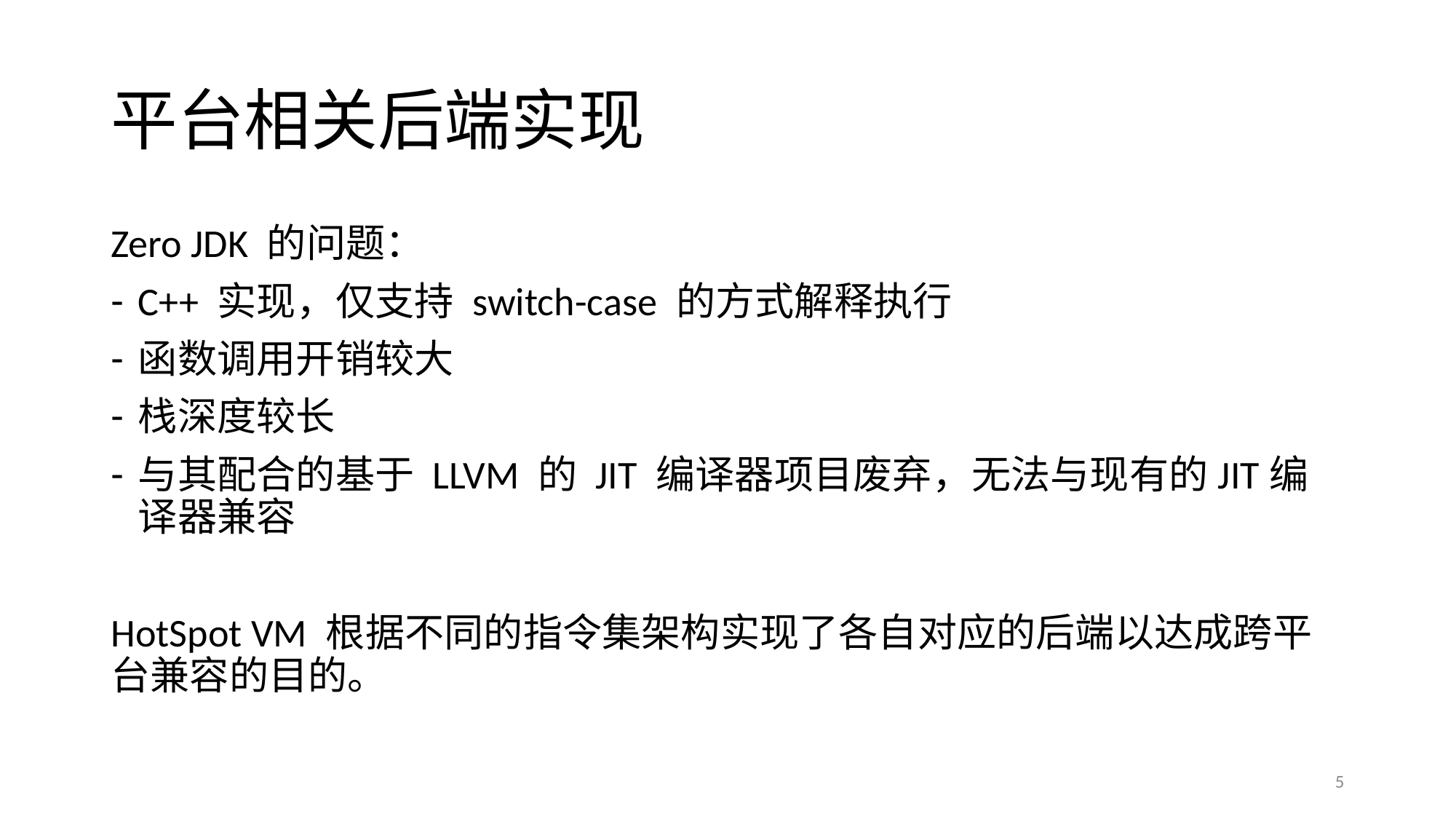

# 平台相关后端实现
Zero JDK 的问题：
C++ 实现，仅支持 switch-case 的方式解释执行
函数调用开销较大
栈深度较长
与其配合的基于 LLVM 的 JIT 编译器项目废弃，无法与现有的JIT编译器兼容

HotSpot VM 根据不同的指令集架构实现了各自对应的后端以达成跨平台兼容的目的。

5